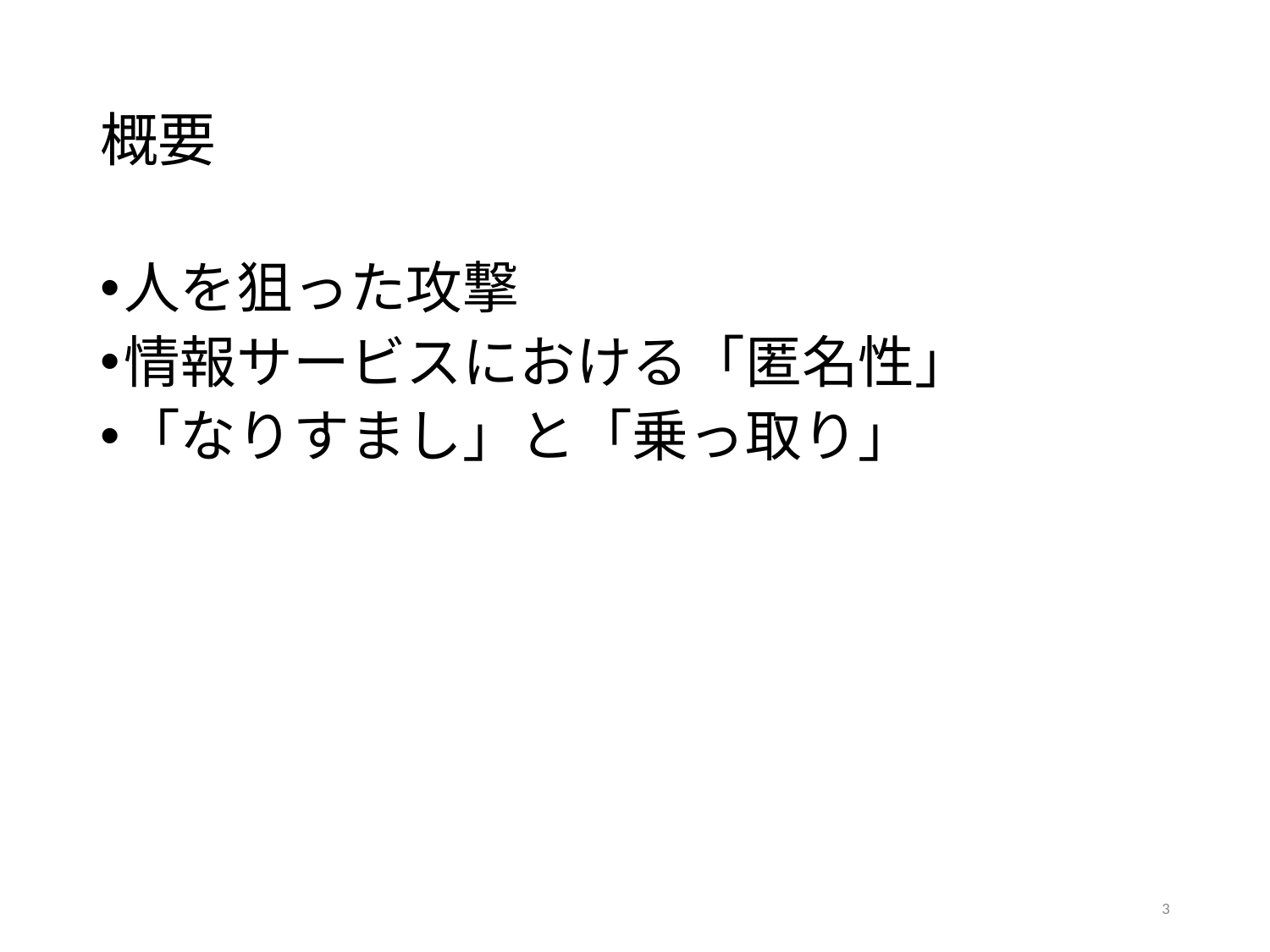

# 概要
人を狙った攻撃
情報サービスにおける「匿名性」
「なりすまし」と「乗っ取り」

3